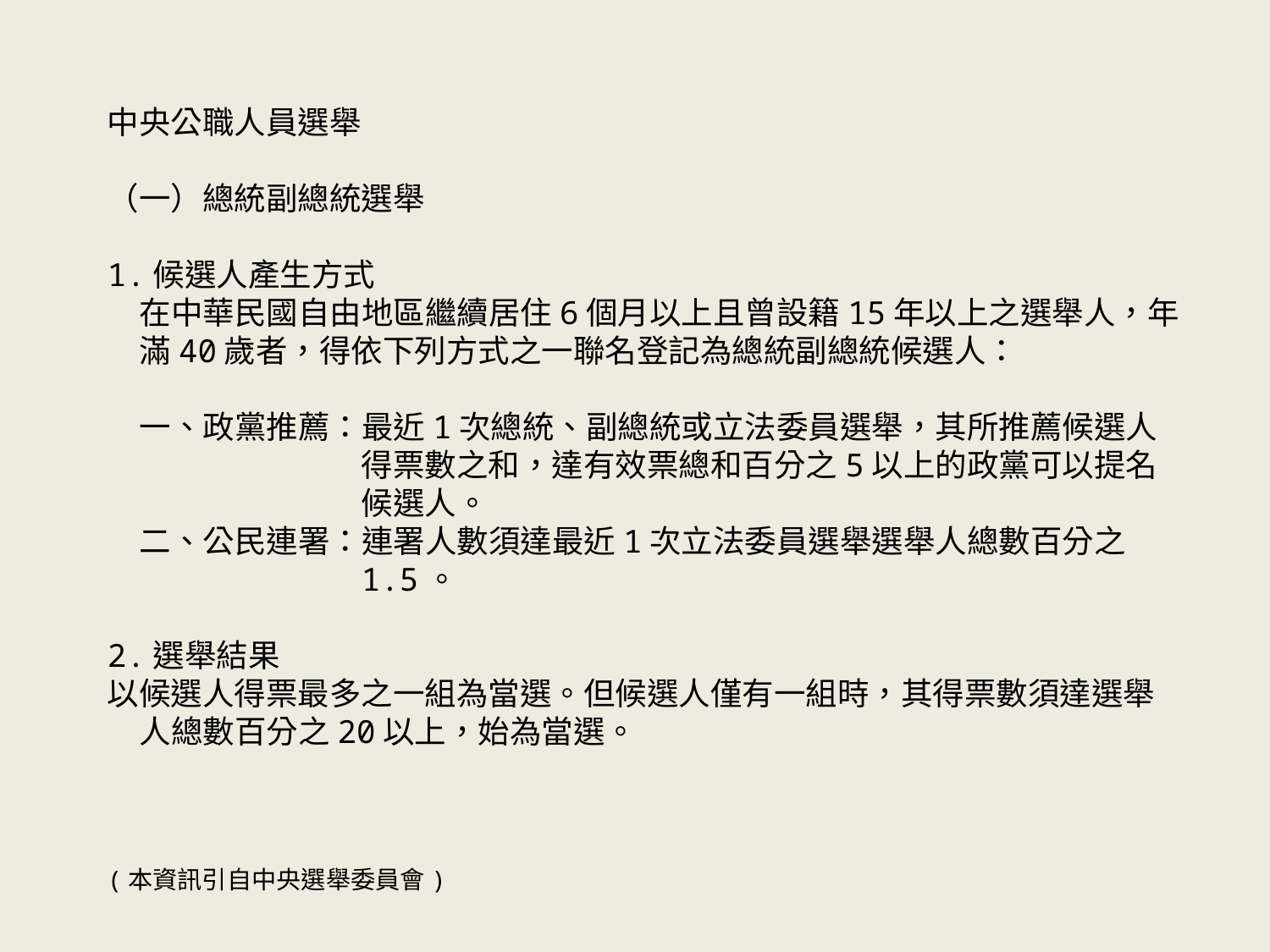

中央公職人員選舉

（一）總統副總統選舉

1.候選人產生方式
在中華民國自由地區繼續居住6個月以上且曾設籍15年以上之選舉人，年滿40歲者，得依下列方式之一聯名登記為總統副總統候選人：

一、政黨推薦：最近1次總統、副總統或立法委員選舉，其所推薦候選人得票數之和，達有效票總和百分之5以上的政黨可以提名候選人。
二、公民連署：連署人數須達最近1次立法委員選舉選舉人總數百分之1.5。

2.選舉結果
以候選人得票最多之一組為當選。但候選人僅有一組時，其得票數須達選舉人總數百分之20以上，始為當選。

(本資訊引自中央選舉委員會)